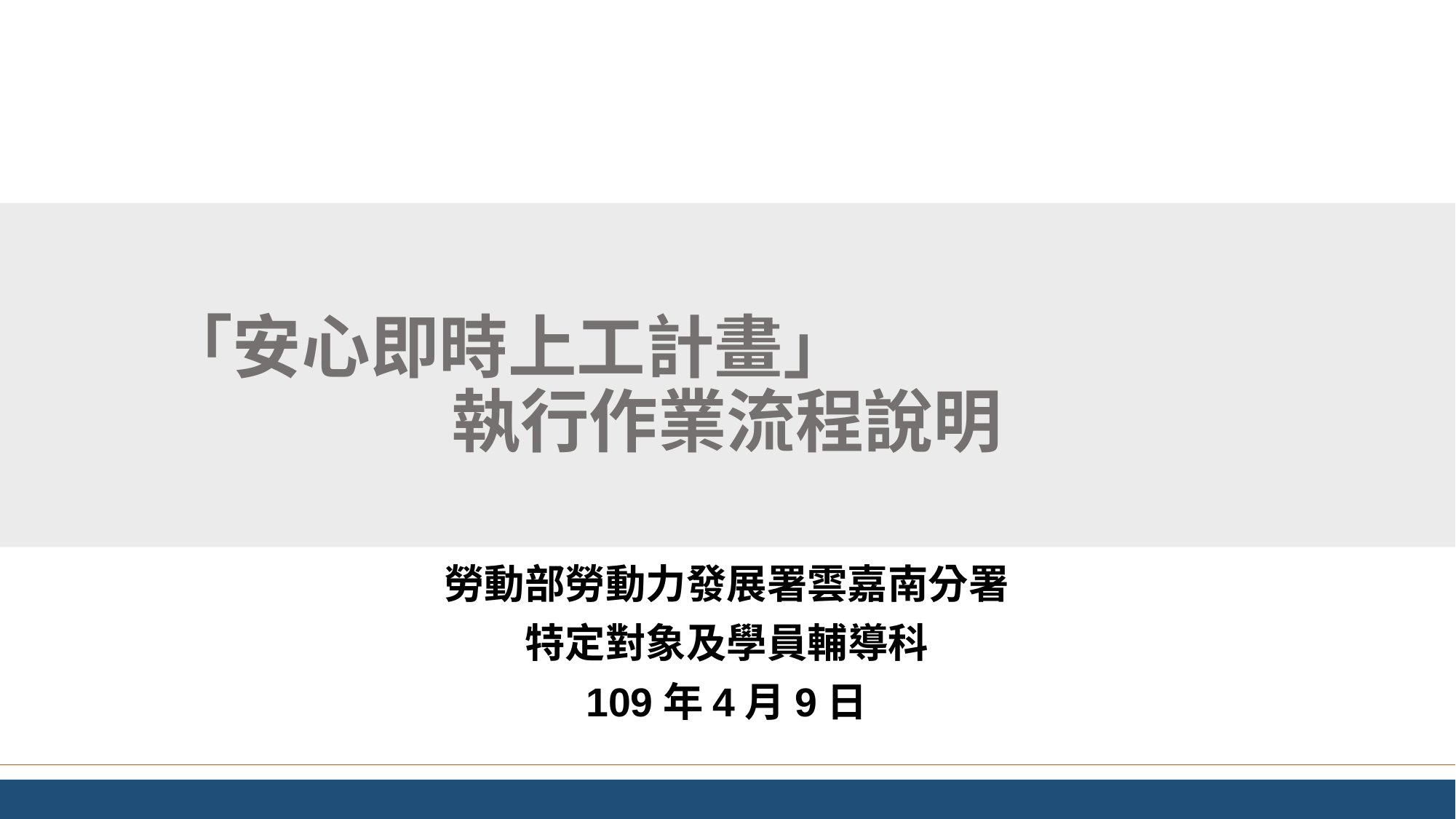

# 「安心即時上工計畫」                             執行作業流程說明

勞動部勞動力發展署雲嘉南分署
特定對象及學員輔導科
109年4月9日